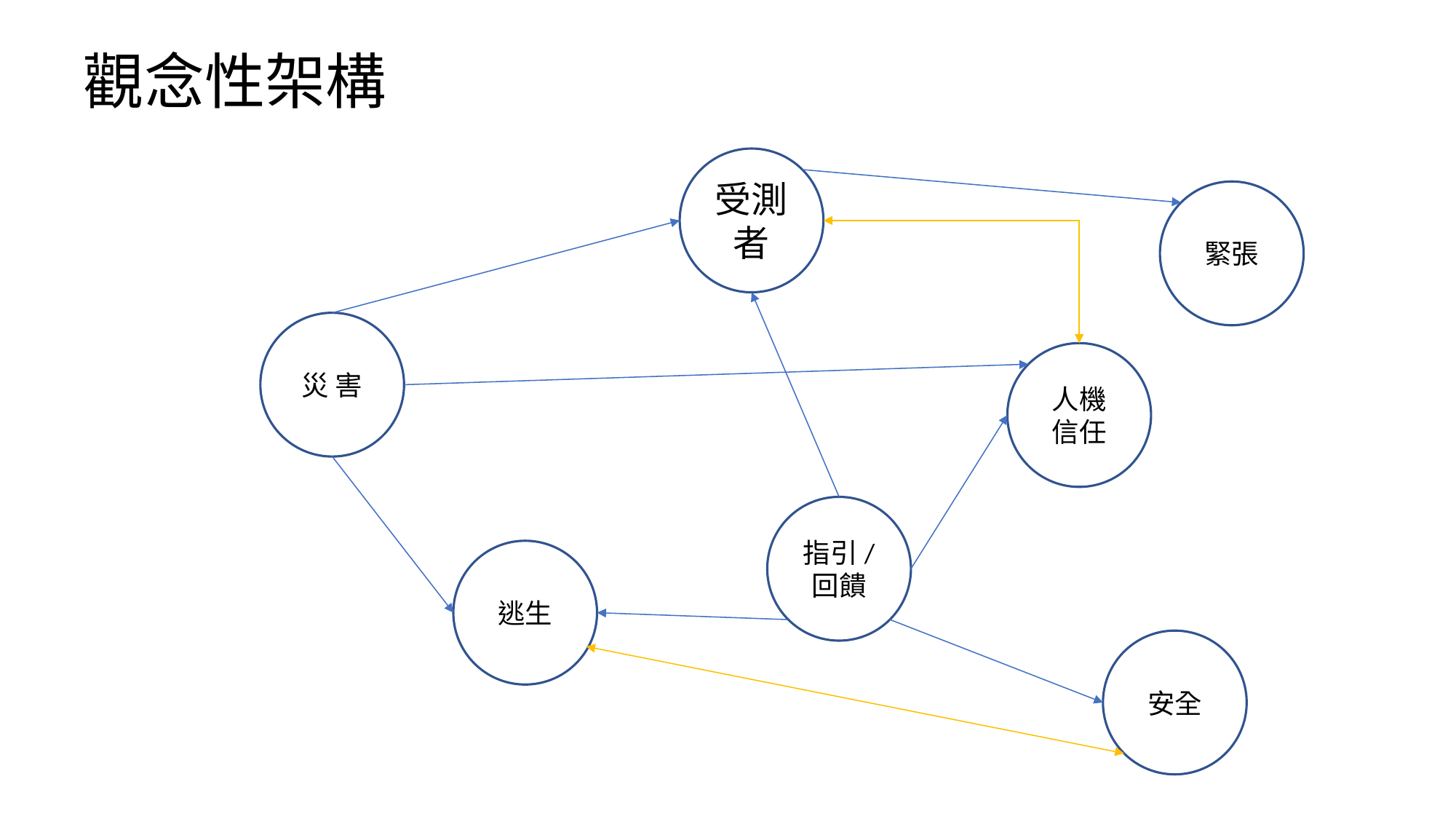

# 觀念性架構
受測者
緊張
災 害
人機信任
指引/
回饋
逃生
安全